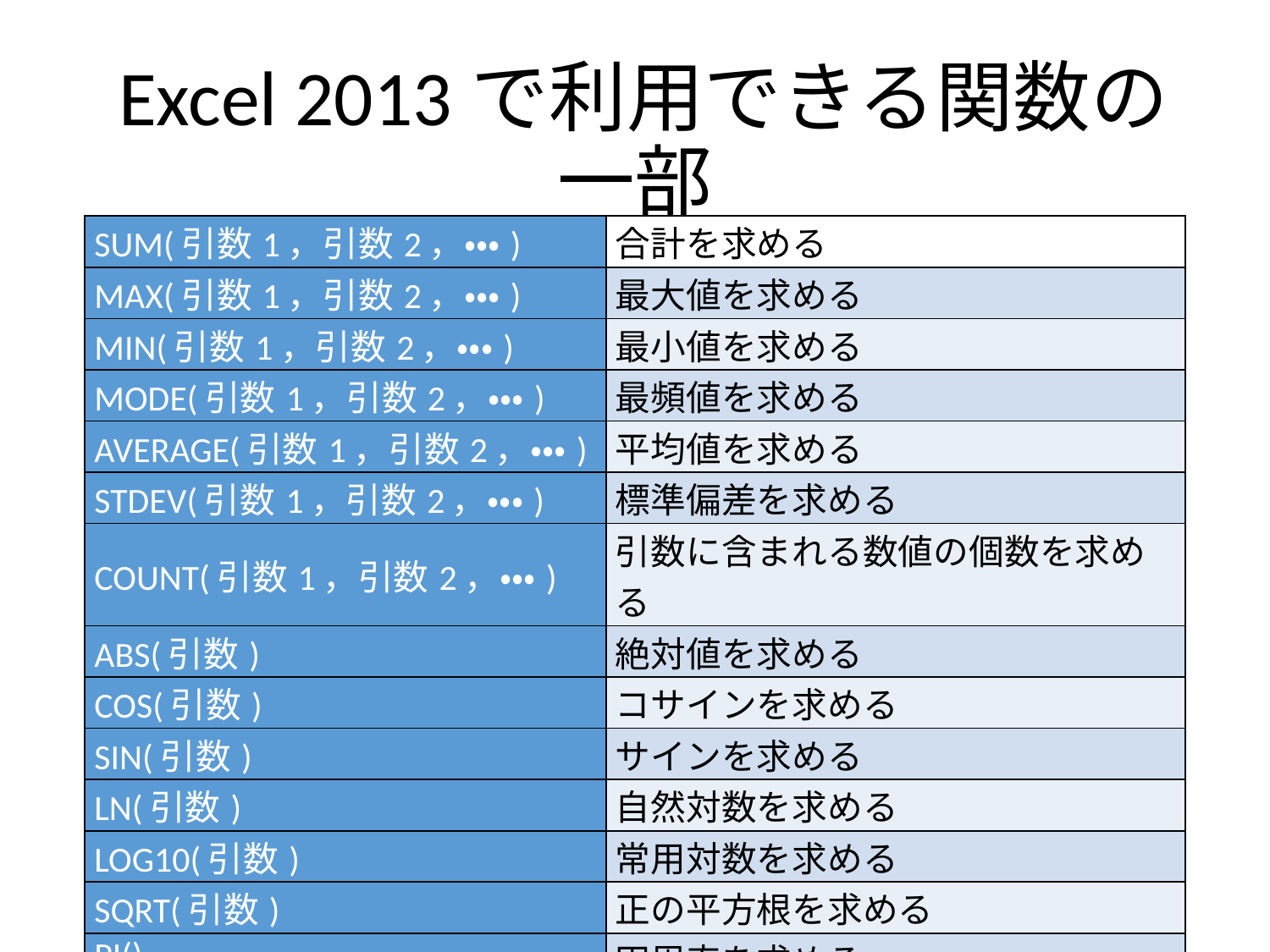

# Excel 2013で利用できる関数の一部
| SUM(引数1，引数2，・・・) | 合計を求める |
| --- | --- |
| MAX(引数1，引数2，・・・) | 最大値を求める |
| MIN(引数1，引数2，・・・) | 最小値を求める |
| MODE(引数1，引数2，・・・) | 最頻値を求める |
| AVERAGE(引数1，引数2，・・・) | 平均値を求める |
| STDEV(引数1，引数2，・・・) | 標準偏差を求める |
| COUNT(引数1，引数2，・・・) | 引数に含まれる数値の個数を求める |
| ABS(引数) | 絶対値を求める |
| COS(引数) | コサインを求める |
| SIN(引数) | サインを求める |
| LN(引数) | 自然対数を求める |
| LOG10(引数) | 常用対数を求める |
| SQRT(引数) | 正の平方根を求める |
| PI() | 円周率を求める |
| RAND() | 0～1 の範囲の乱数を求める |